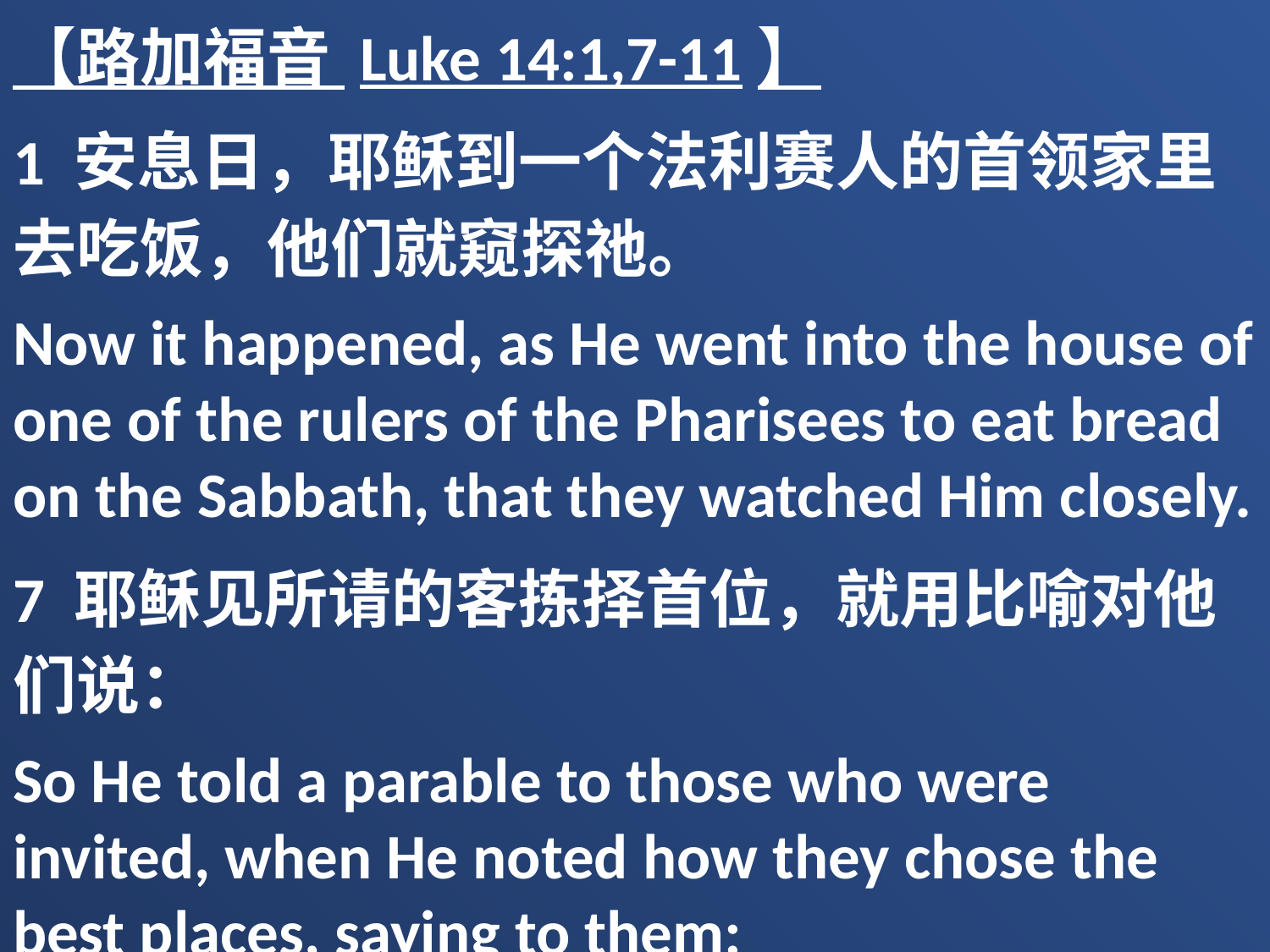

【路加福音 Luke 14:1,7-11】
1 安息日，耶稣到一个法利赛人的首领家里去吃饭，他们就窥探祂。
Now it happened, as He went into the house of one of the rulers of the Pharisees to eat bread on the Sabbath, that they watched Him closely.
7 耶稣见所请的客拣择首位，就用比喻对他们说：
So He told a parable to those who were invited, when He noted how they chose the best places, saying to them: